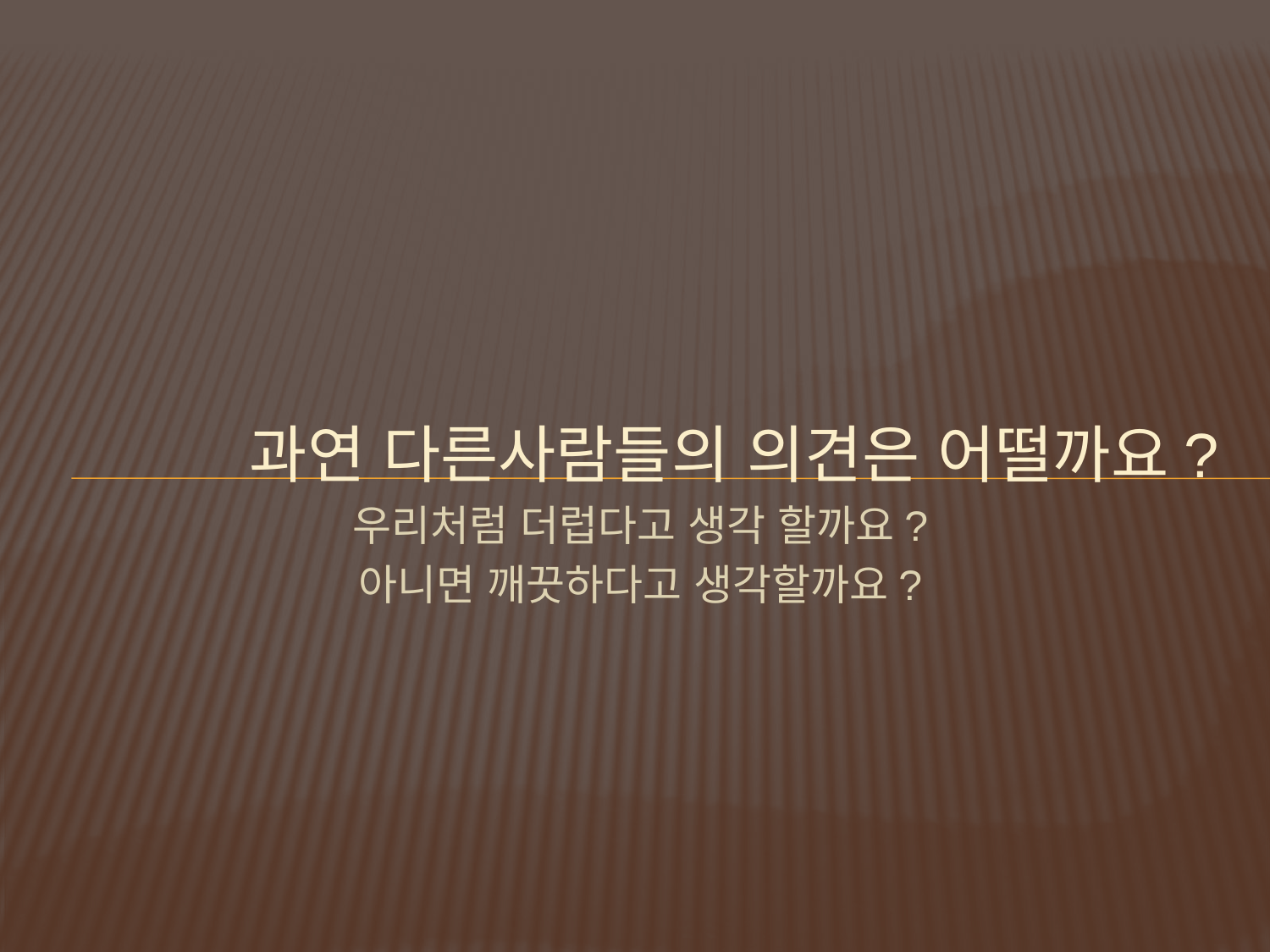

# 과연 다른사람들의 의견은 어떨까요?
우리처럼 더럽다고 생각 할까요?
아니면 깨끗하다고 생각할까요?